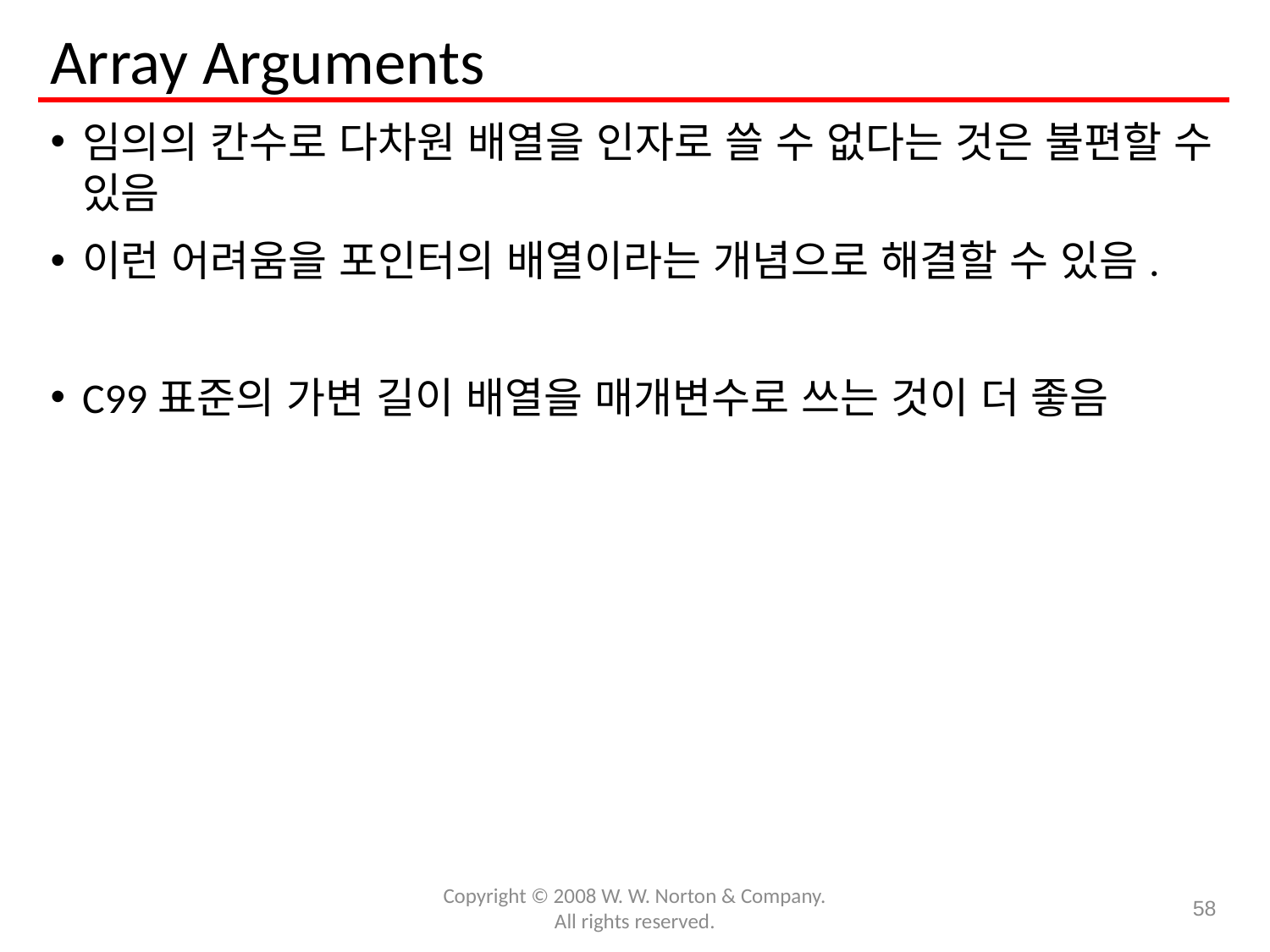

# Array Arguments
임의의 칸수로 다차원 배열을 인자로 쓸 수 없다는 것은 불편할 수 있음
이런 어려움을 포인터의 배열이라는 개념으로 해결할 수 있음.

C99표준의 가변 길이 배열을 매개변수로 쓰는 것이 더 좋음
Copyright © 2008 W. W. Norton & Company.
All rights reserved.
58